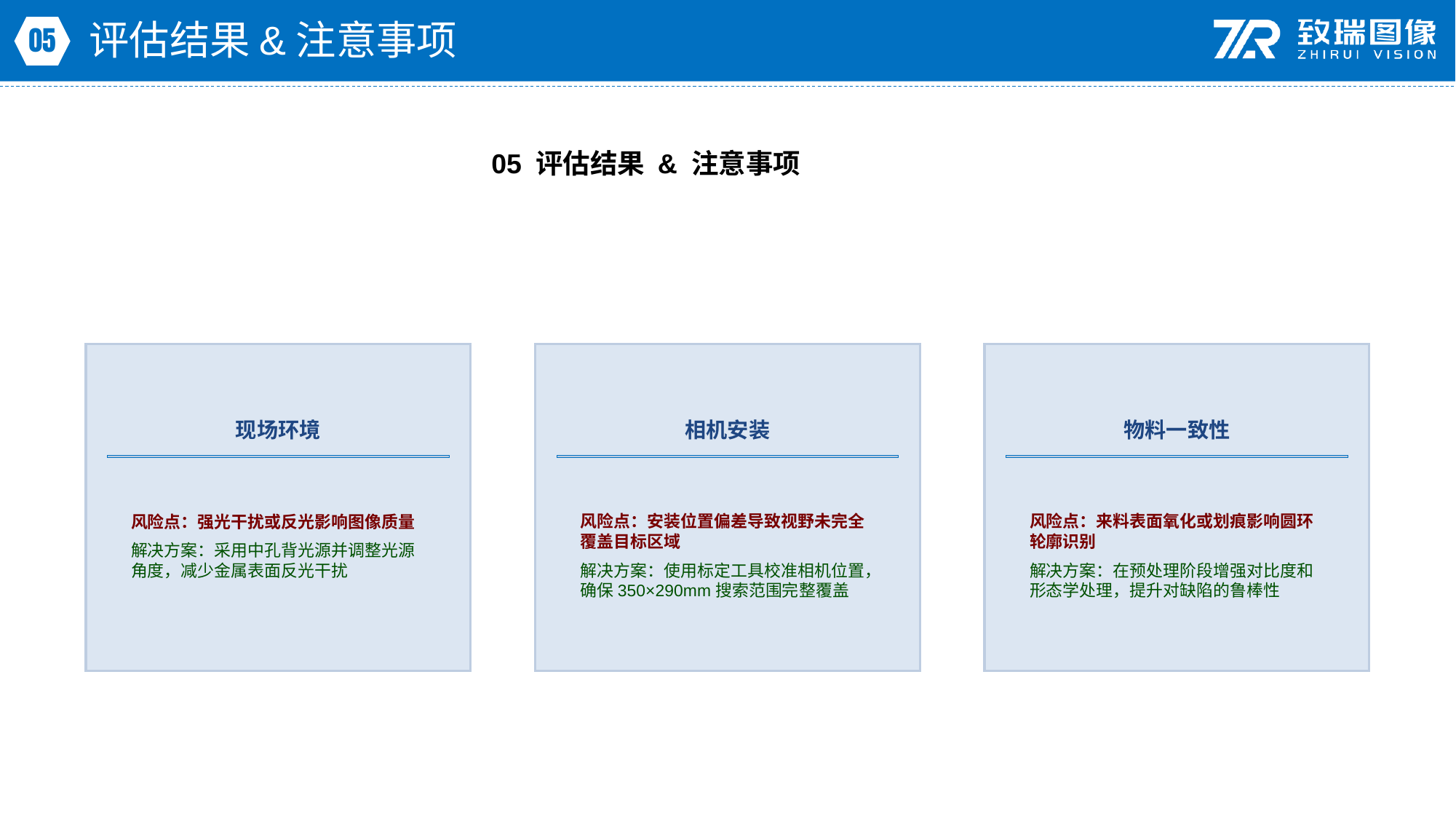

评估结果&注意事项
05

05 评估结果 & 注意事项

现场环境

相机安装

物料一致性

风险点：强光干扰或反光影响图像质量
解决方案：采用中孔背光源并调整光源角度，减少金属表面反光干扰

风险点：安装位置偏差导致视野未完全覆盖目标区域
解决方案：使用标定工具校准相机位置，确保350×290mm搜索范围完整覆盖

风险点：来料表面氧化或划痕影响圆环轮廓识别
解决方案：在预处理阶段增强对比度和形态学处理，提升对缺陷的鲁棒性